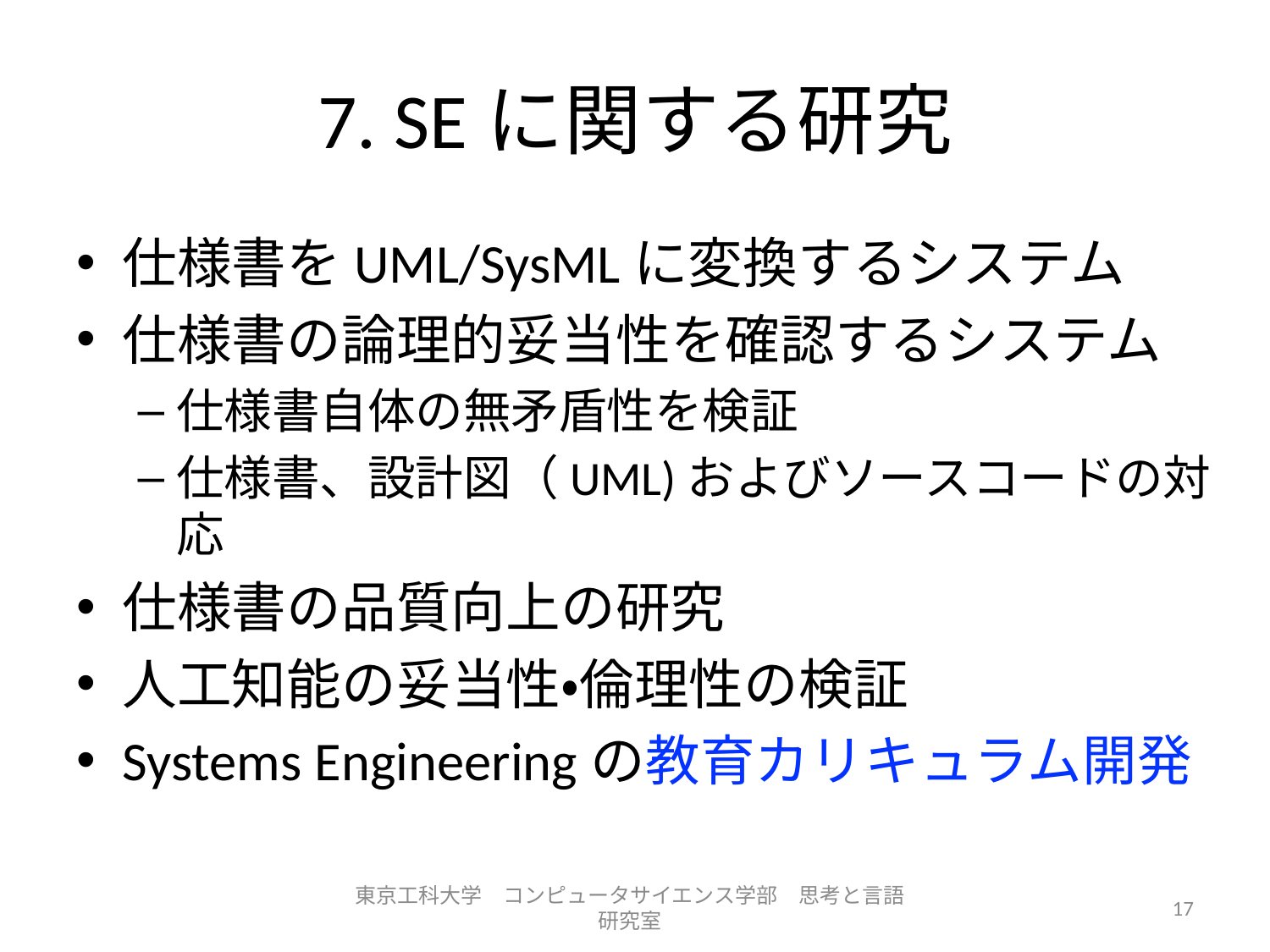

# 7. SEに関する研究
仕様書をUML/SysMLに変換するシステム
仕様書の論理的妥当性を確認するシステム
仕様書自体の無矛盾性を検証
仕様書、設計図（UML)およびソースコードの対応
仕様書の品質向上の研究
人工知能の妥当性・倫理性の検証
Systems Engineeringの教育カリキュラム開発

東京工科大学　コンピュータサイエンス学部　思考と言語研究室
17